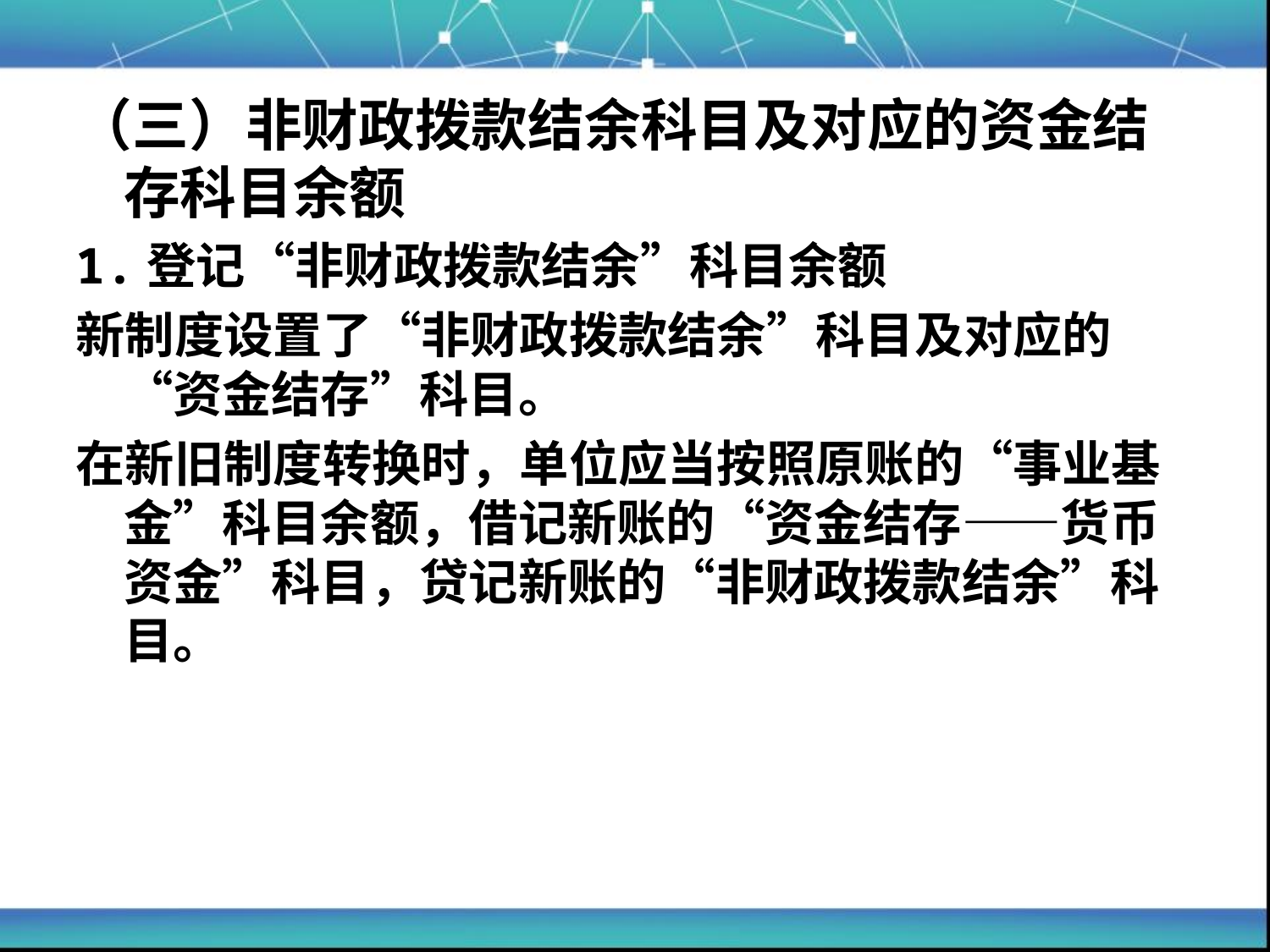

（三）非财政拨款结余科目及对应的资金结存科目余额
1.登记“非财政拨款结余”科目余额
新制度设置了“非财政拨款结余”科目及对应的“资金结存”科目。
在新旧制度转换时，单位应当按照原账的“事业基金”科目余额，借记新账的“资金结存——货币资金”科目，贷记新账的“非财政拨款结余”科目。